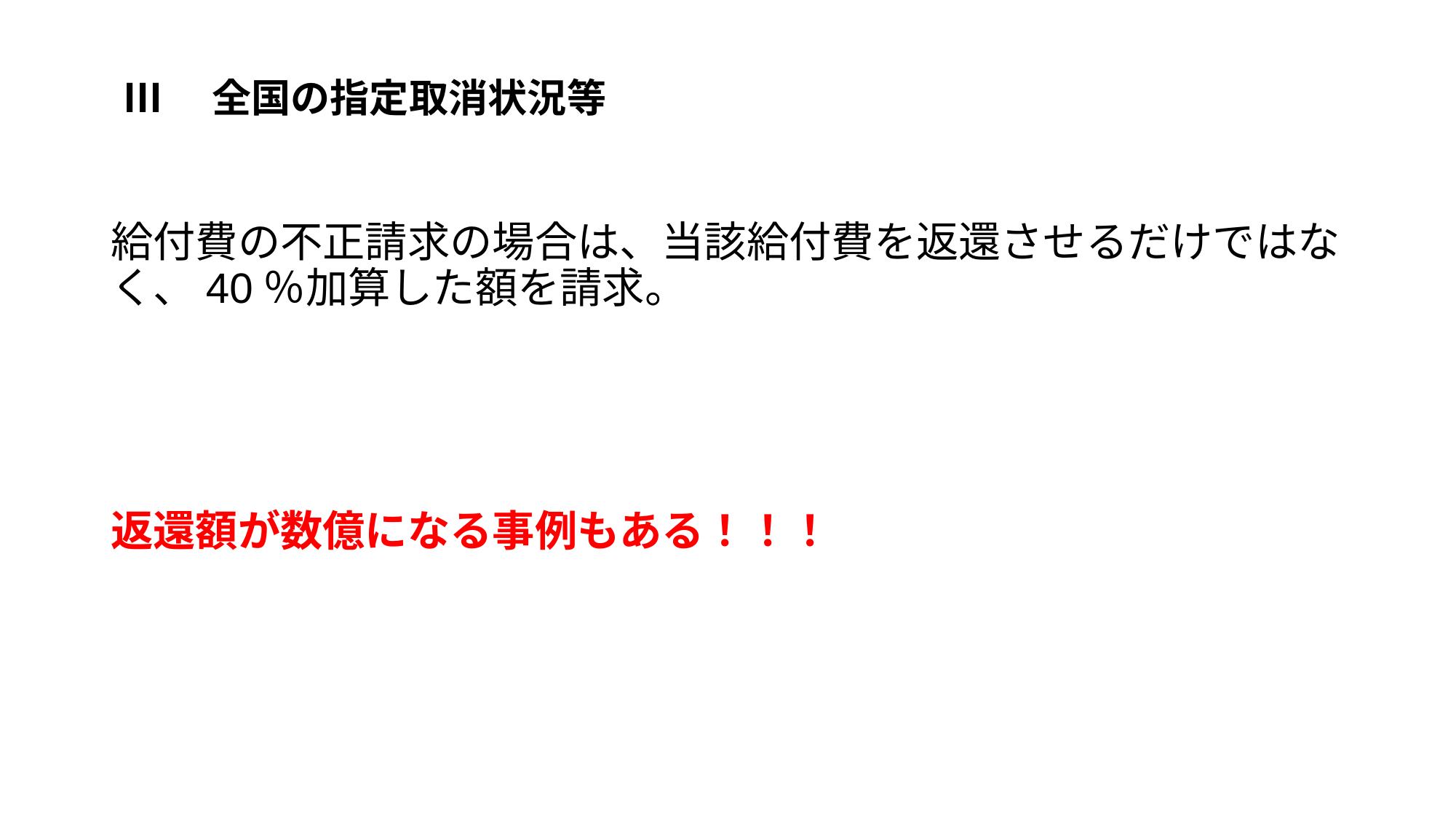

Ⅲ　全国の指定取消状況等
給付費の不正請求の場合は、当該給付費を返還させるだけではなく、40％加算した額を請求。

返還額が数億になる事例もある！！！